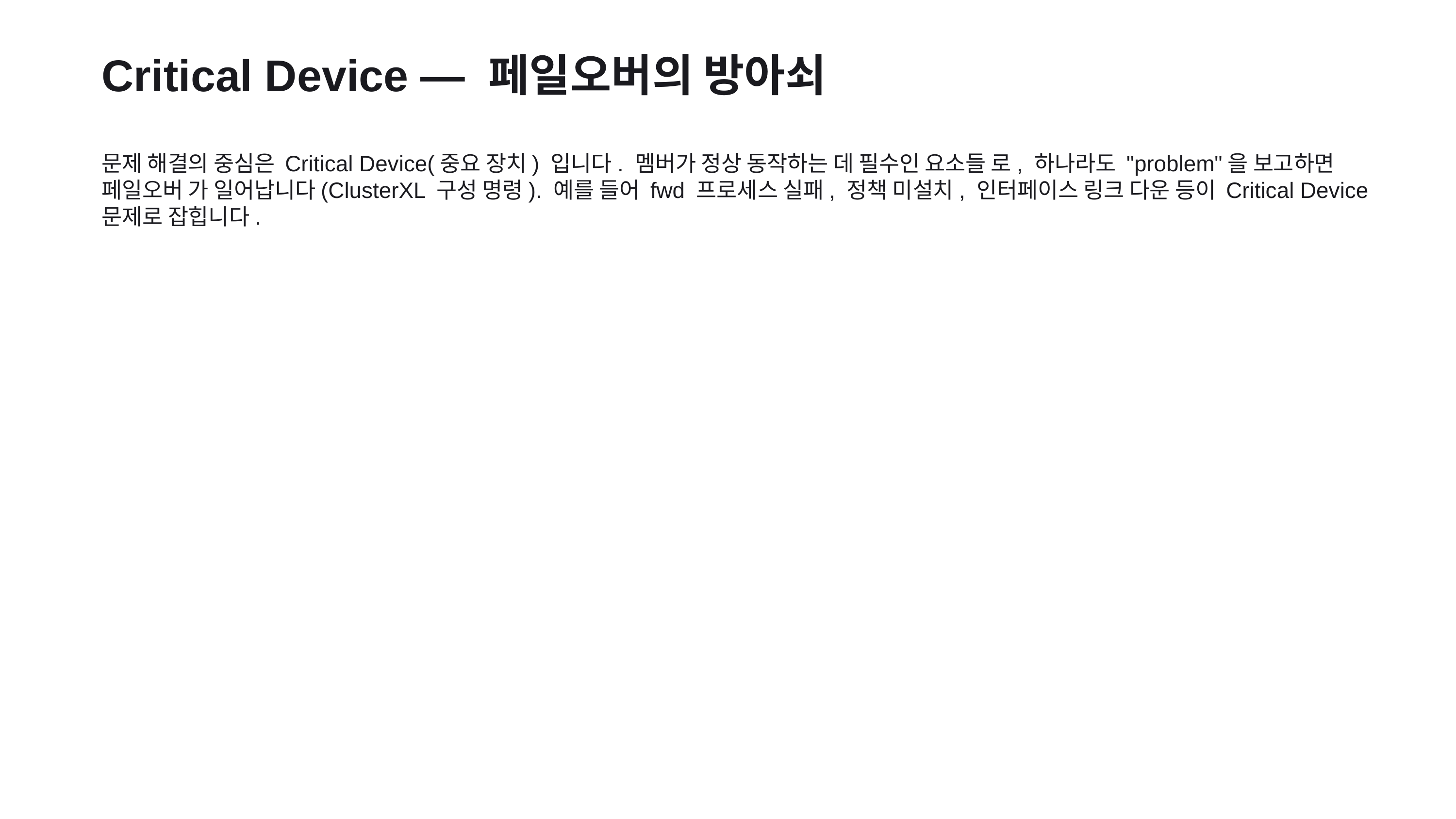

Critical Device — 페일오버의 방아쇠
문제 해결의 중심은 Critical Device(중요 장치) 입니다. 멤버가 정상 동작하는 데 필수인 요소들 로, 하나라도 "problem"을 보고하면 페일오버 가 일어납니다(ClusterXL 구성 명령). 예를 들어 fwd 프로세스 실패, 정책 미설치, 인터페이스 링크 다운 등이 Critical Device 문제로 잡힙니다.